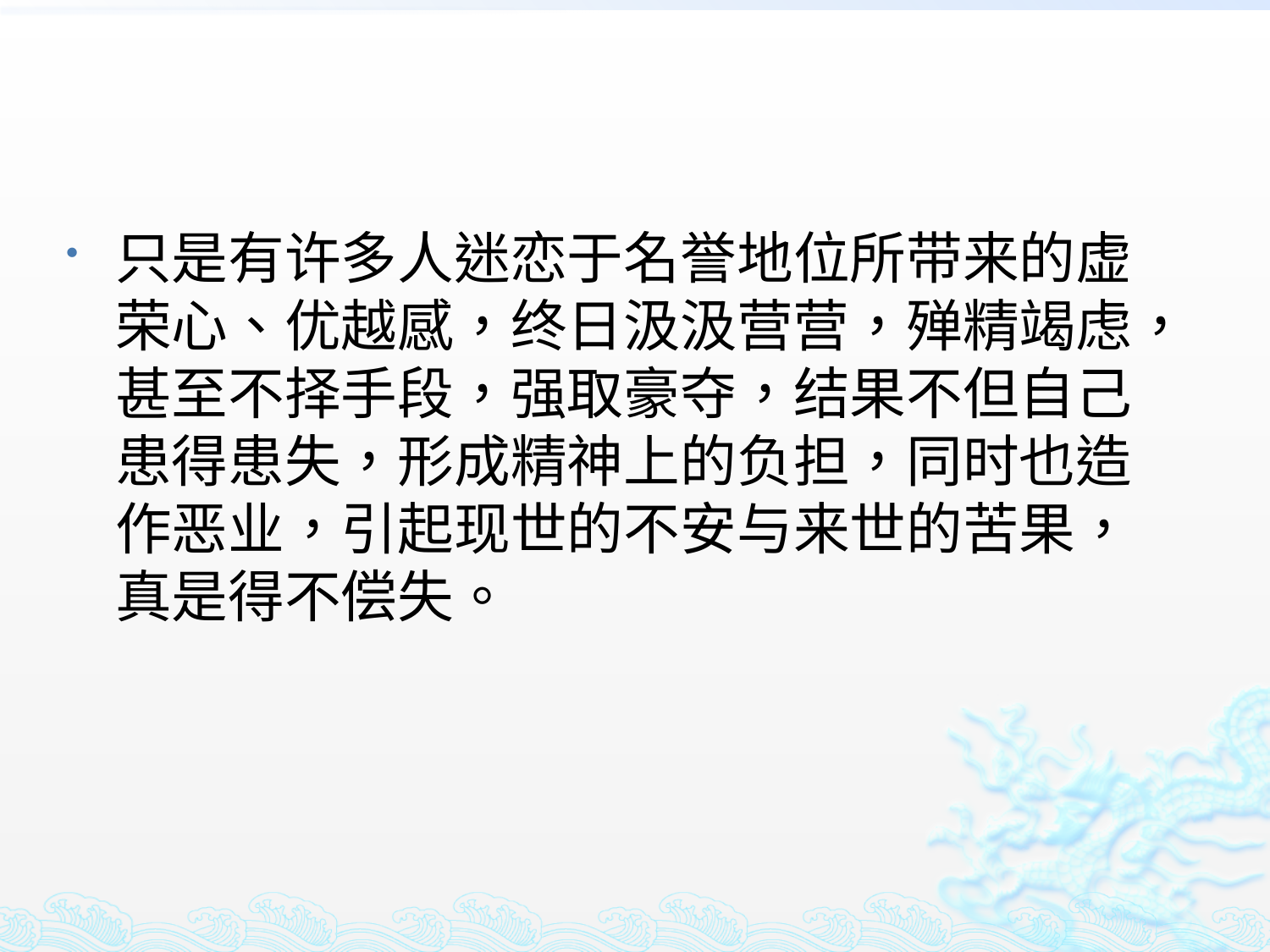

只是有许多人迷恋于名誉地位所带来的虚荣心、优越感，终日汲汲营营，殚精竭虑，甚至不择手段，强取豪夺，结果不但自己患得患失，形成精神上的负担，同时也造作恶业，引起现世的不安与来世的苦果，真是得不偿失。